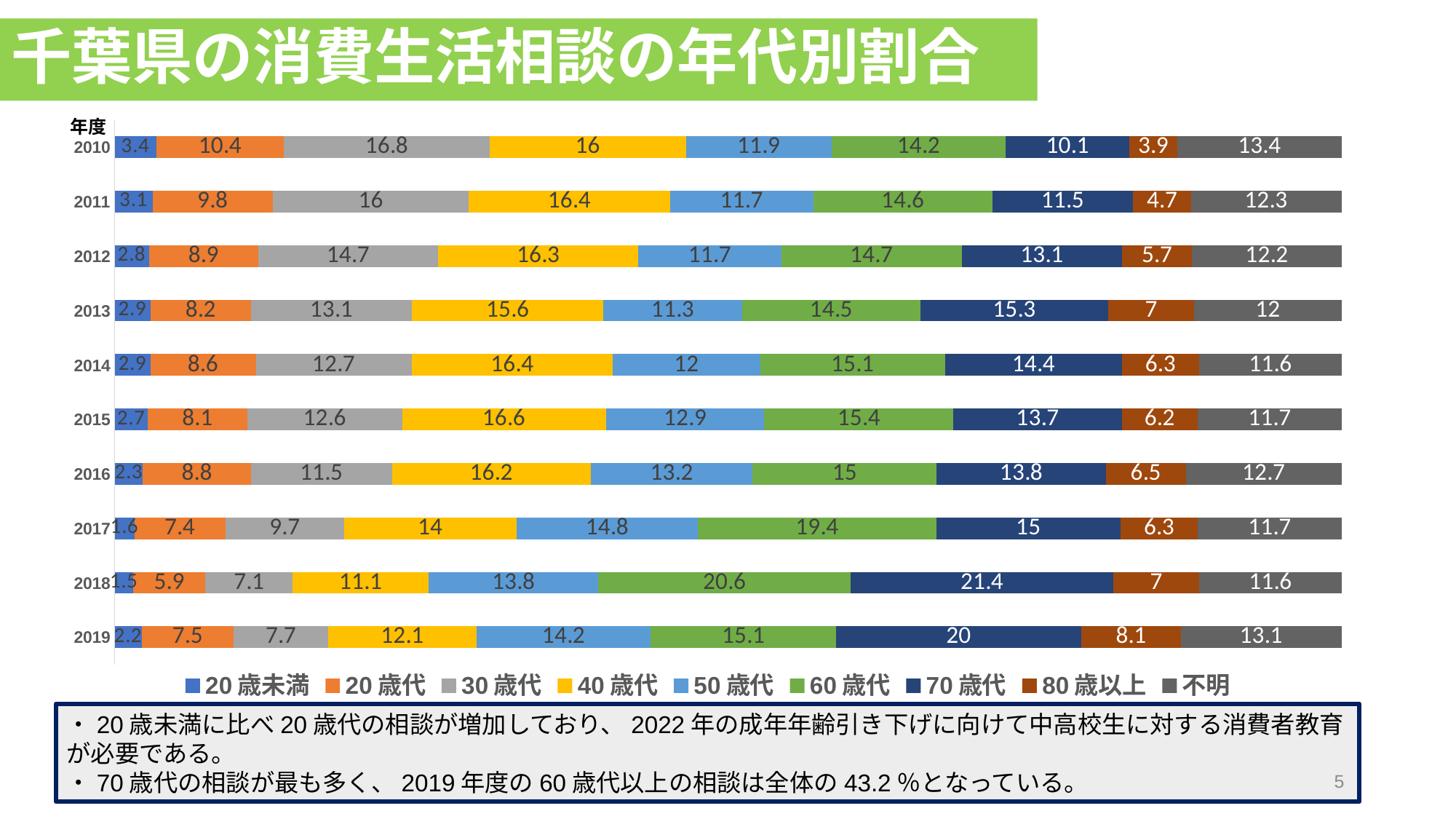

# 千葉県の消費生活相談の年代別割合

### Chart

| Category | 20歳未満 | 20歳代 | 30歳代 | 40歳代 | 50歳代 | 60歳代 | 70歳代 | 80歳以上 | 不明 |
|---|---|---|---|---|---|---|---|---|---|
| 2019 | 2.2 | 7.5 | 7.7 | 12.1 | 14.2 | 15.1 | 20.0 | 8.1 | 13.1 |
| 2018 | 1.5 | 5.9 | 7.1 | 11.1 | 13.8 | 20.6 | 21.4 | 7.0 | 11.6 |
| 2017 | 1.6 | 7.4 | 9.7 | 14.0 | 14.8 | 19.4 | 15.0 | 6.3 | 11.7 |
| 2016 | 2.3 | 8.8 | 11.5 | 16.2 | 13.2 | 15.0 | 13.8 | 6.5 | 12.7 |
| 2015 | 2.7 | 8.1 | 12.6 | 16.6 | 12.9 | 15.4 | 13.7 | 6.2 | 11.7 |
| 2014 | 2.9 | 8.6 | 12.7 | 16.4 | 12.0 | 15.1 | 14.4 | 6.3 | 11.6 |
| 2013 | 2.9 | 8.2 | 13.1 | 15.6 | 11.3 | 14.5 | 15.3 | 7.0 | 12.0 |
| 2012 | 2.8 | 8.9 | 14.7 | 16.3 | 11.7 | 14.7 | 13.1 | 5.7 | 12.2 |
| 2011 | 3.1 | 9.8 | 16.0 | 16.4 | 11.7 | 14.6 | 11.5 | 4.7 | 12.3 |
| 2010 | 3.4 | 10.4 | 16.8 | 16.0 | 11.9 | 14.2 | 10.1 | 3.9 | 13.4 |
・20歳未満に比べ20歳代の相談が増加しており、2022年の成年年齢引き下げに向けて中高校生に対する消費者教育が必要である。
・70歳代の相談が最も多く、2019年度の60歳代以上の相談は全体の43.2％となっている。
5